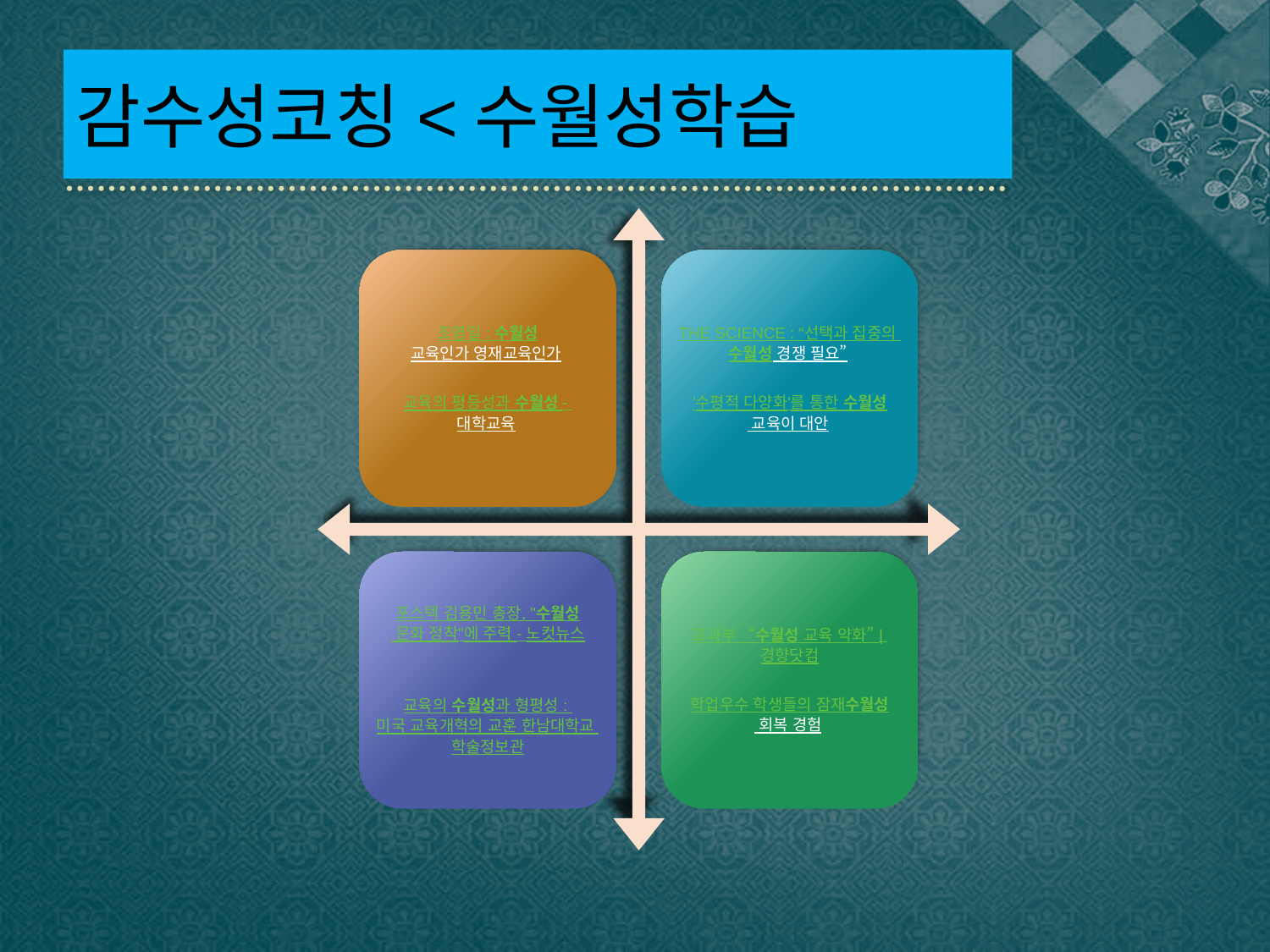

# 감수성코칭<수월성학습
조영일 : 수월성교육인가 영재교육인가

교육의 평등성과 수월성 - 대학교육
THE SCIENCE : “선택과 집중의 수월성 경쟁 필요”

'수평적 다양화'를 통한 수월성 교육이 대안
포스텍 김용민 총장, "수월성 문화 정착"에 주력 - 노컷뉴스

교육의 수월성과 형평성 : 미국 교육개혁의 교훈 한남대학교 학술정보관
교과부 “수월성 교육 약화” | 경향닷컴

학업우수 학생들의 잠재수월성 회복 경험